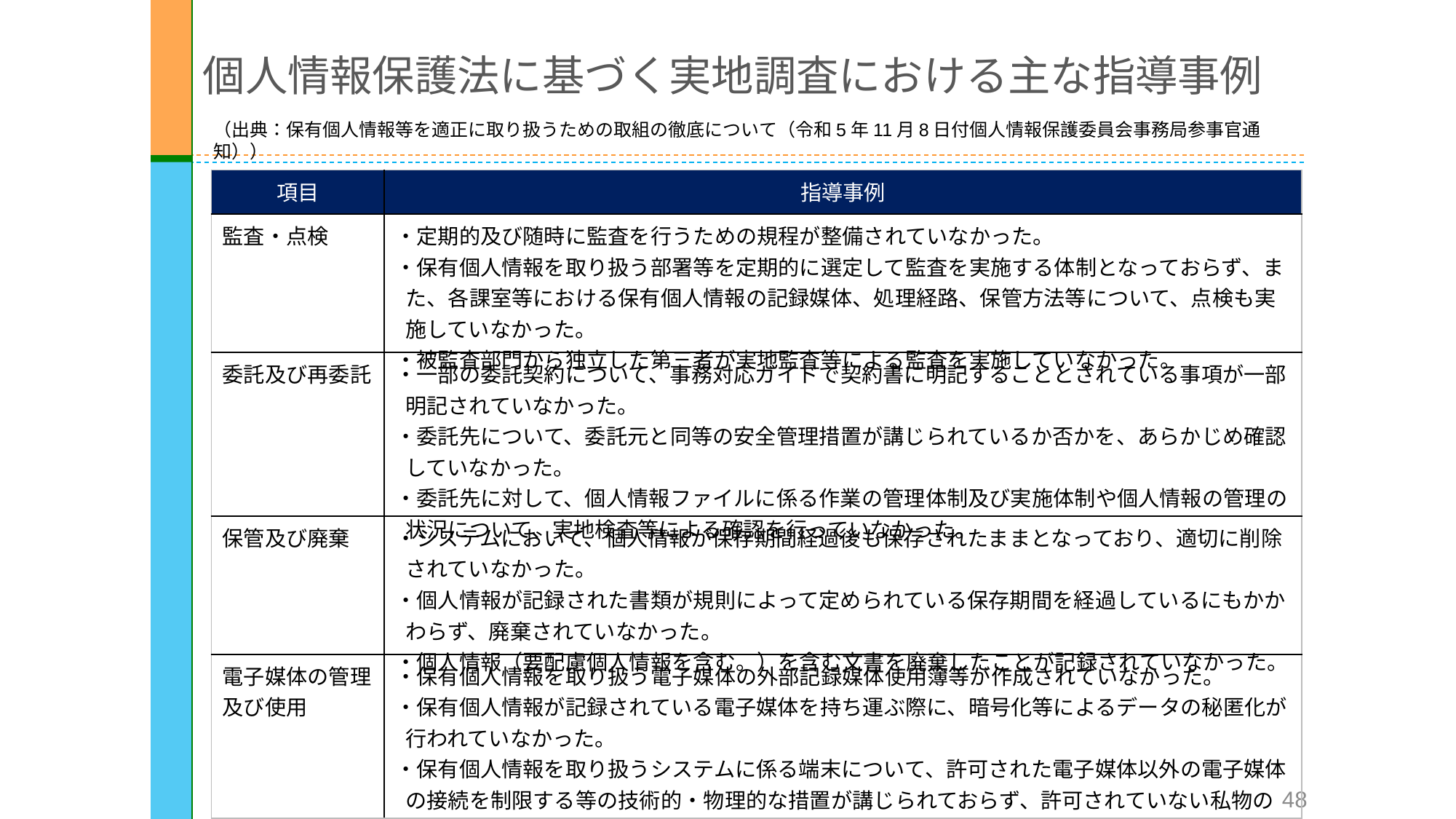

個人情報保護法に基づく実地調査における主な指導事例
（出典：保有個人情報等を適正に取り扱うための取組の徹底について（令和5年11月8日付個人情報保護委員会事務局参事官通知））

| 項目 | 指導事例 |
| --- | --- |
| 監査・点検 | ・定期的及び随時に監査を行うための規程が整備されていなかった。 ・保有個人情報を取り扱う部署等を定期的に選定して監査を実施する体制となっておらず、また、各課室等における保有個人情報の記録媒体、処理経路、保管方法等について、点検も実施していなかった。 ・被監査部門から独立した第三者が実地監査等による監査を実施していなかった。 |
| 委託及び再委託 | ・一部の委託契約について、事務対応ガイドで契約書に明記することとされている事項が一部明記されていなかった。 ・委託先について、委託元と同等の安全管理措置が講じられているか否かを、あらかじめ確認していなかった。 ・委託先に対して、個人情報ファイルに係る作業の管理体制及び実施体制や個人情報の管理の状況について、実地検査等による確認を行っていなかった。 |
| 保管及び廃棄 | ・システムにおいて、個人情報が保存期間経過後も保存されたままとなっており、適切に削除されていなかった。 ・個人情報が記録された書類が規則によって定められている保存期間を経過しているにもかかわらず、廃棄されていなかった。 ・個人情報（要配慮個人情報を含む。）を含む文書を廃棄したことが記録されていなかった。 |
| 電子媒体の管理及び使用 | ・保有個人情報を取り扱う電子媒体の外部記録媒体使用簿等が作成されていなかった。 ・保有個人情報が記録されている電子媒体を持ち運ぶ際に、暗号化等によるデータの秘匿化が行われていなかった。 ・保有個人情報を取り扱うシステムに係る端末について、許可された電子媒体以外の電子媒体の接続を制限する等の技術的・物理的な措置が講じられておらず、許可されていない私物のＵＳＢメモリ等が接続できる状態となっていた。 |
48